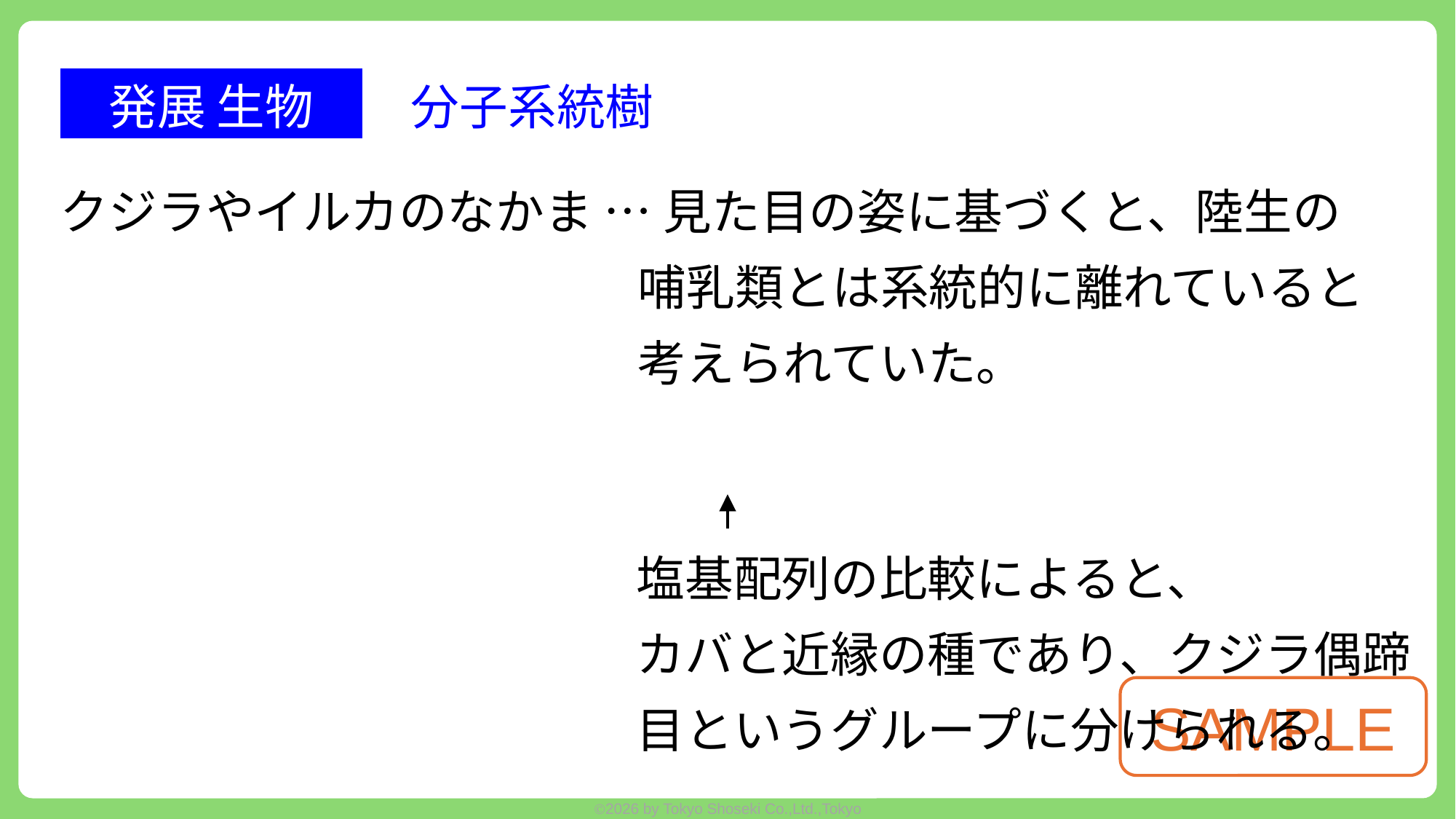

発展 生物　　分子系統樹

クジラやイルカのなかま … 見た目の姿に基づくと、陸生の
哺乳類とは系統的に離れていると考えられていた。
塩基配列の比較によると、
カバと近縁の種であり、クジラ偶蹄目というグループに分けられる。